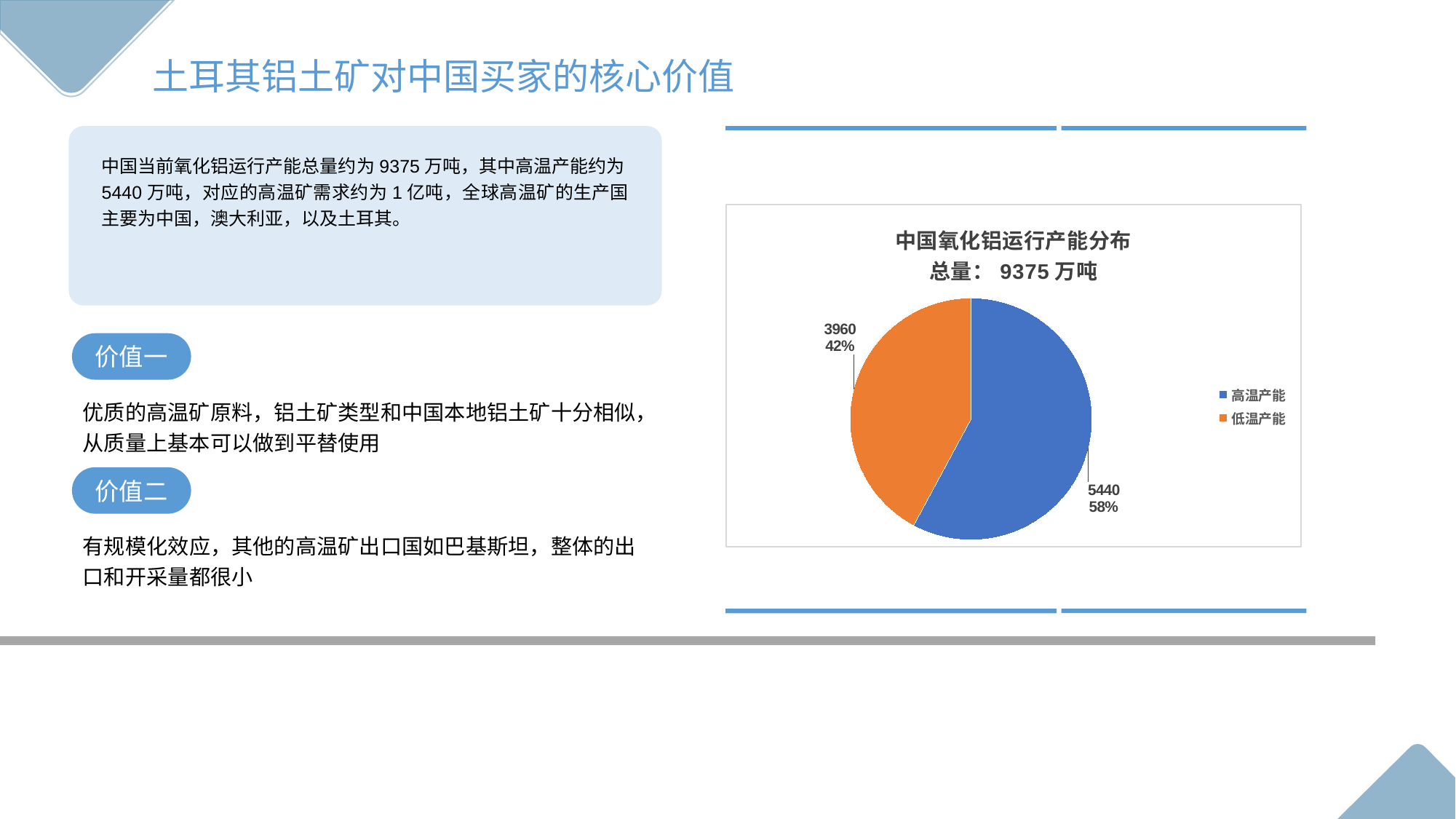

土耳其铝土矿对中国买家的核心价值

中国当前氧化铝运行产能总量约为9375万吨，其中高温产能约为5440万吨，对应的高温矿需求约为1亿吨，全球高温矿的生产国主要为中国，澳大利亚，以及土耳其。

### Chart: 中国氧化铝运行产能分布
总量：9375万吨

| Category |  |
|---|---|
| 高温产能 | 5440.0 |
| 低温产能 | 3960.0 |
价值一
优质的高温矿原料，铝土矿类型和中国本地铝土矿十分相似，从质量上基本可以做到平替使用
价值二
有规模化效应，其他的高温矿出口国如巴基斯坦，整体的出口和开采量都很小